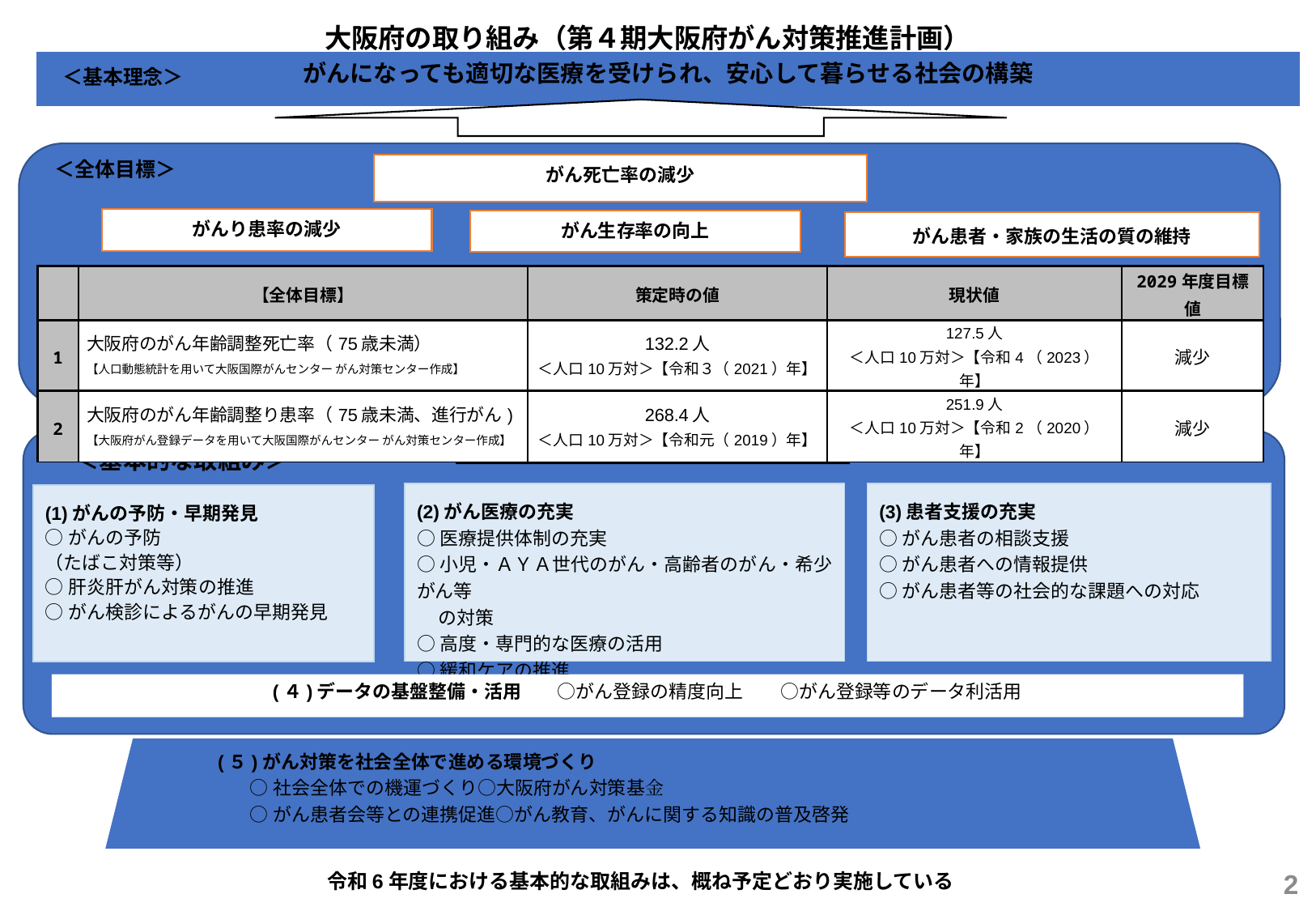

大阪府の取り組み（第４期大阪府がん対策推進計画）
がんになっても適切な医療を受けられ、安心して暮らせる社会の構築
＜基本理念＞

＜全体目標＞
がん死亡率の減少
がんり患率の減少
がん生存率の向上
がん患者・家族の生活の質の維持
|  | 【全体目標】 | 策定時の値 | 現状値 | 2029年度目標値 |
| --- | --- | --- | --- | --- |
| 1 | 大阪府のがん年齢調整死亡率（75歳未満） 【人口動態統計を用いて大阪国際がんセンター がん対策センター作成】 | 132.2人 ＜人口10万対＞【令和３（2021）年】 | 127.5人 ＜人口10万対＞【令和4（2023）年】 | 減少 |
| 2 | 大阪府のがん年齢調整り患率（75歳未満、進行がん) 【大阪府がん登録データを用いて大阪国際がんセンター がん対策センター作成】 | 268.4人 ＜人口10万対＞【令和元（2019）年】 | 251.9人 ＜人口10万対＞【令和2（2020）年】 | 減少 |

＜基本的な取組み＞
(3)患者支援の充実
○がん患者の相談支援
○がん患者への情報提供
○がん患者等の社会的な課題への対応
(2)がん医療の充実
○医療提供体制の充実
○小児・ＡＹＡ世代のがん・高齢者のがん・希少がん等
    の対策
○高度・専門的な医療の活用
○緩和ケアの推進

(1)がんの予防・早期発見
○がんの予防
（たばこ対策等）
○肝炎肝がん対策の推進
○がん検診によるがんの早期発見

(４)データの基盤整備・活用　　 ○がん登録の精度向上　　○がん登録等のデータ利活用

(５)がん対策を社会全体で進める環境づくり
○社会全体での機運づくり○大阪府がん対策基金
○がん患者会等との連携促進○がん教育、がんに関する知識の普及啓発
2
令和6年度における基本的な取組みは、概ね予定どおり実施している